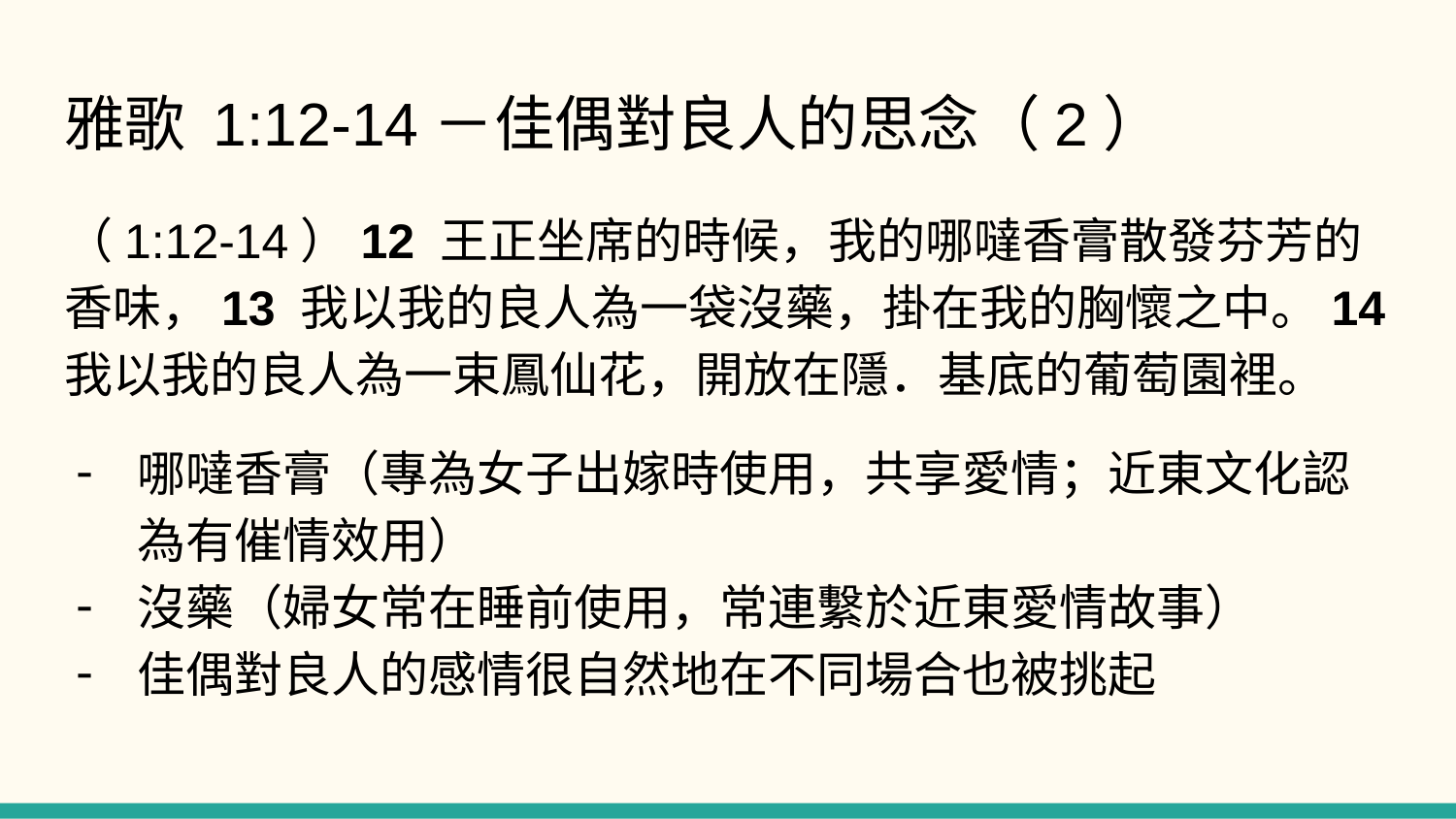

# 雅歌 1:12-14－佳偶對良人的思念（2）
（1:12-14）12 王正坐席的時候，我的哪噠香膏散發芬芳的香味，13 我以我的良人為一袋沒藥，掛在我的胸懷之中。14 我以我的良人為一束鳳仙花，開放在隱．基底的葡萄園裡。
哪噠香膏（專為女子出嫁時使用，共享愛情；近東文化認為有催情效用）
沒藥（婦女常在睡前使用，常連繫於近東愛情故事）
佳偶對良人的感情很自然地在不同場合也被挑起